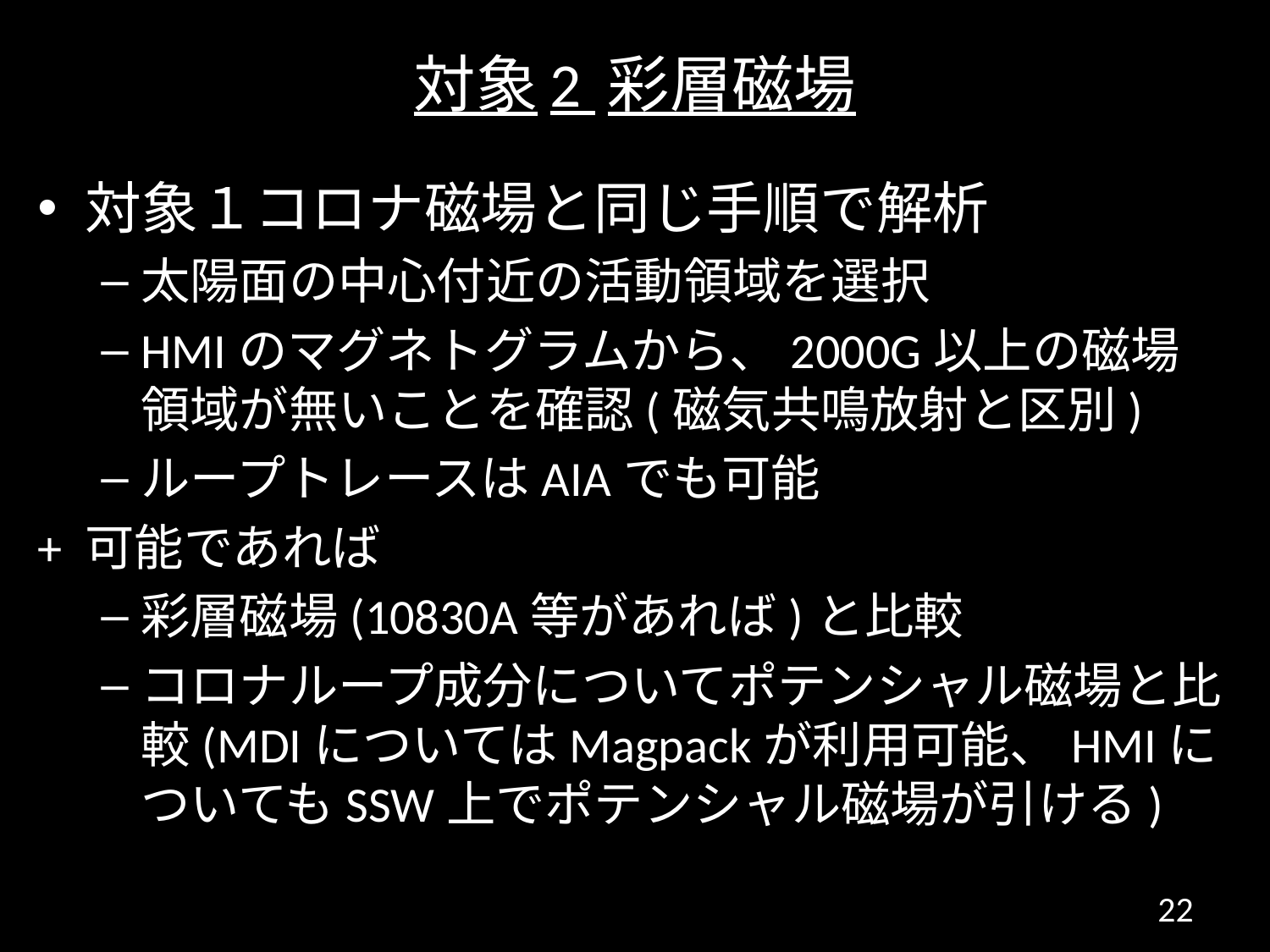

# 対象2 彩層磁場
対象１コロナ磁場と同じ手順で解析
太陽面の中心付近の活動領域を選択
HMIのマグネトグラムから、2000G以上の磁場領域が無いことを確認(磁気共鳴放射と区別)
ループトレースはAIAでも可能
+ 可能であれば
彩層磁場(10830A等があれば)と比較
コロナループ成分についてポテンシャル磁場と比較(MDIについてはMagpackが利用可能、HMIについてもSSW上でポテンシャル磁場が引ける)

22